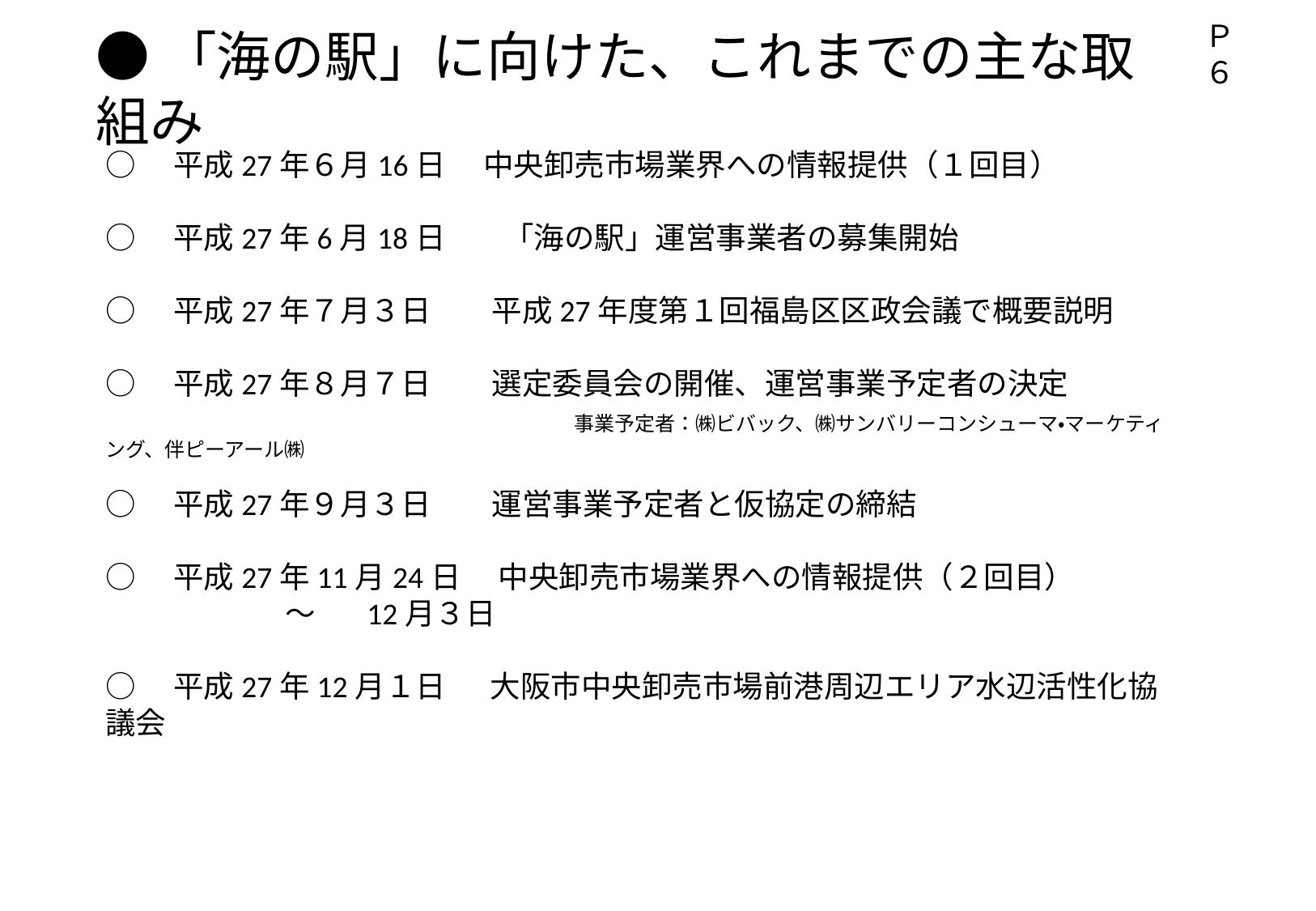

Ｐ６
●「海の駅」に向けた、これまでの主な取組み
○　平成27年６月16日　 中央卸売市場業界への情報提供（１回目）

○　平成27年6月18日 　   「海の駅」運営事業者の募集開始

○　平成27年７月３日　　平成27年度第１回福島区区政会議で概要説明

○　平成27年８月７日　　選定委員会の開催、運営事業予定者の決定
　　　　　　　　　　　　　　　  事業予定者：㈱ビバック、㈱サンバリーコンシューマ・マーケティング、伴ピーアール㈱

○　平成27年９月３日　　運営事業予定者と仮協定の締結

○　平成27年11月24日　 中央卸売市場業界への情報提供（２回目）
   　　　　　～　  12月３日

○　平成27年12月１日　  大阪市中央卸売市場前港周辺エリア水辺活性化協議会